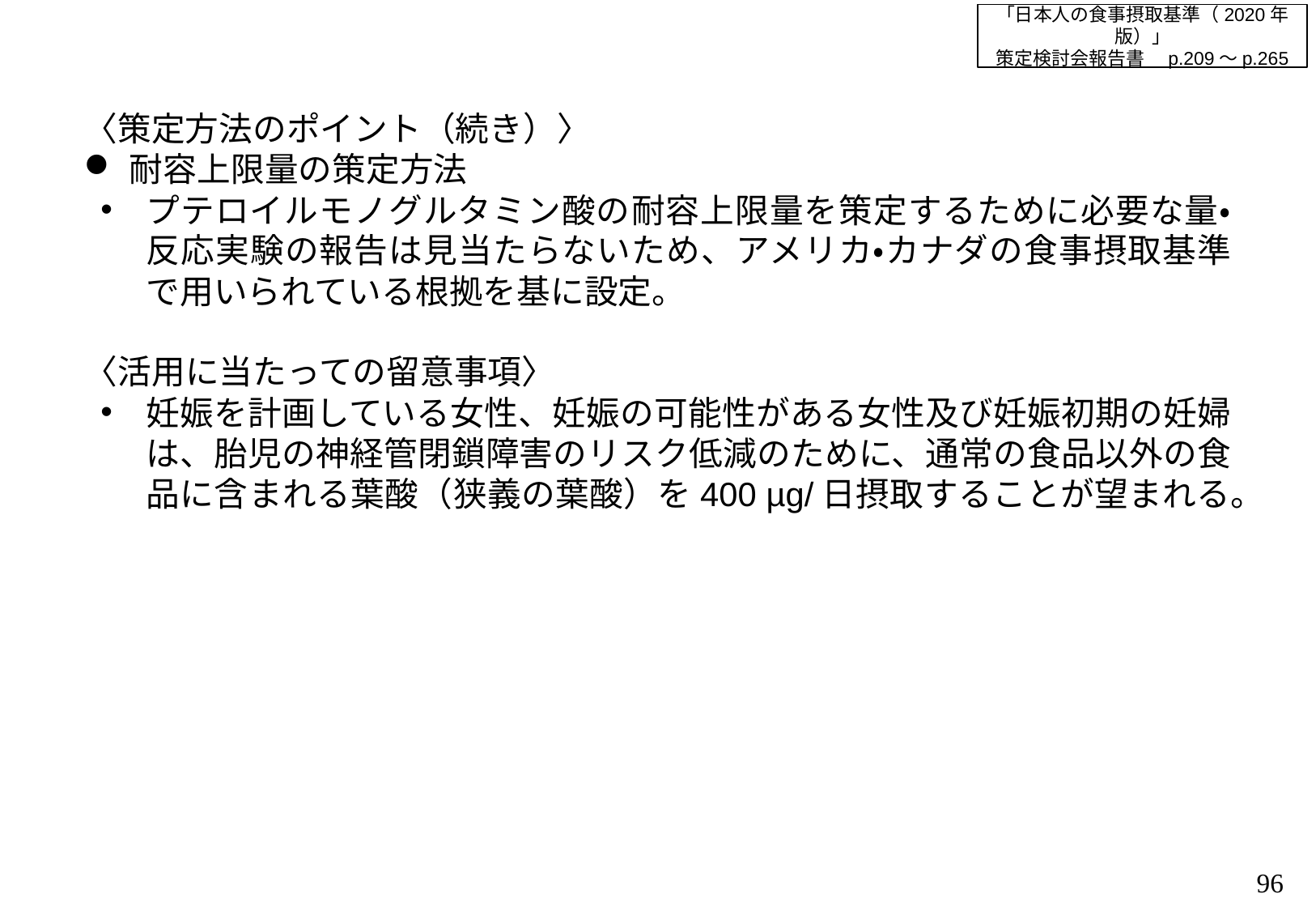

「日本人の食事摂取基準（2020年版）」
策定検討会報告書　p.209～p.265
〈策定方法のポイント（続き）〉
耐容上限量の策定方法
プテロイルモノグルタミン酸の耐容上限量を策定するために必要な量・反応実験の報告は見当たらないため、アメリカ・カナダの食事摂取基準で用いられている根拠を基に設定。

〈活用に当たっての留意事項〉
妊娠を計画している女性、妊娠の可能性がある女性及び妊娠初期の妊婦は、胎児の神経管閉鎖障害のリスク低減のために、通常の食品以外の食品に含まれる葉酸（狭義の葉酸）を400 µg/日摂取することが望まれる。

96